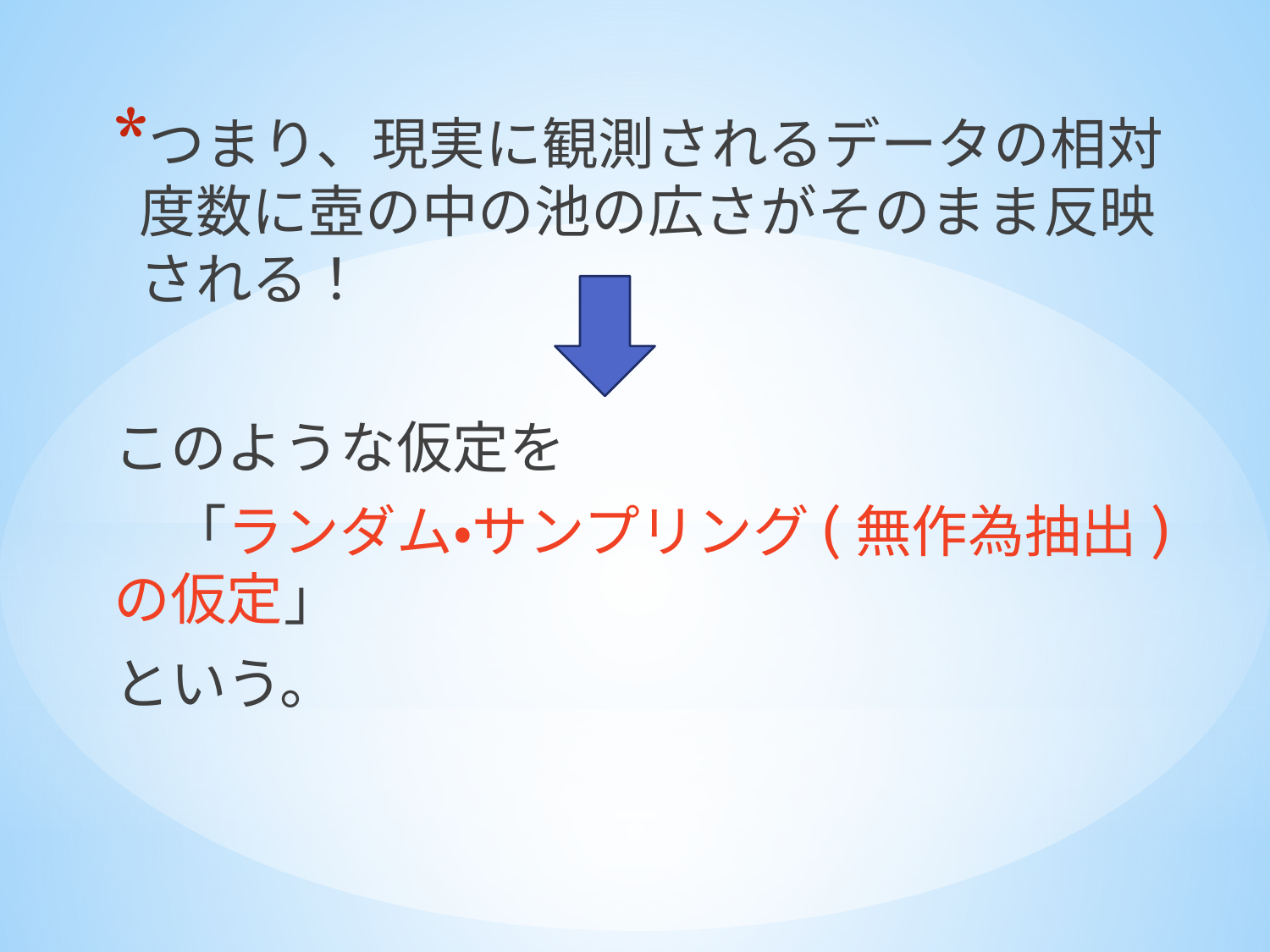

つまり、現実に観測されるデータの相対度数に壺の中の池の広さがそのまま反映される！

このような仮定を
　「ランダム・サンプリング(無作為抽出)の仮定」
という。